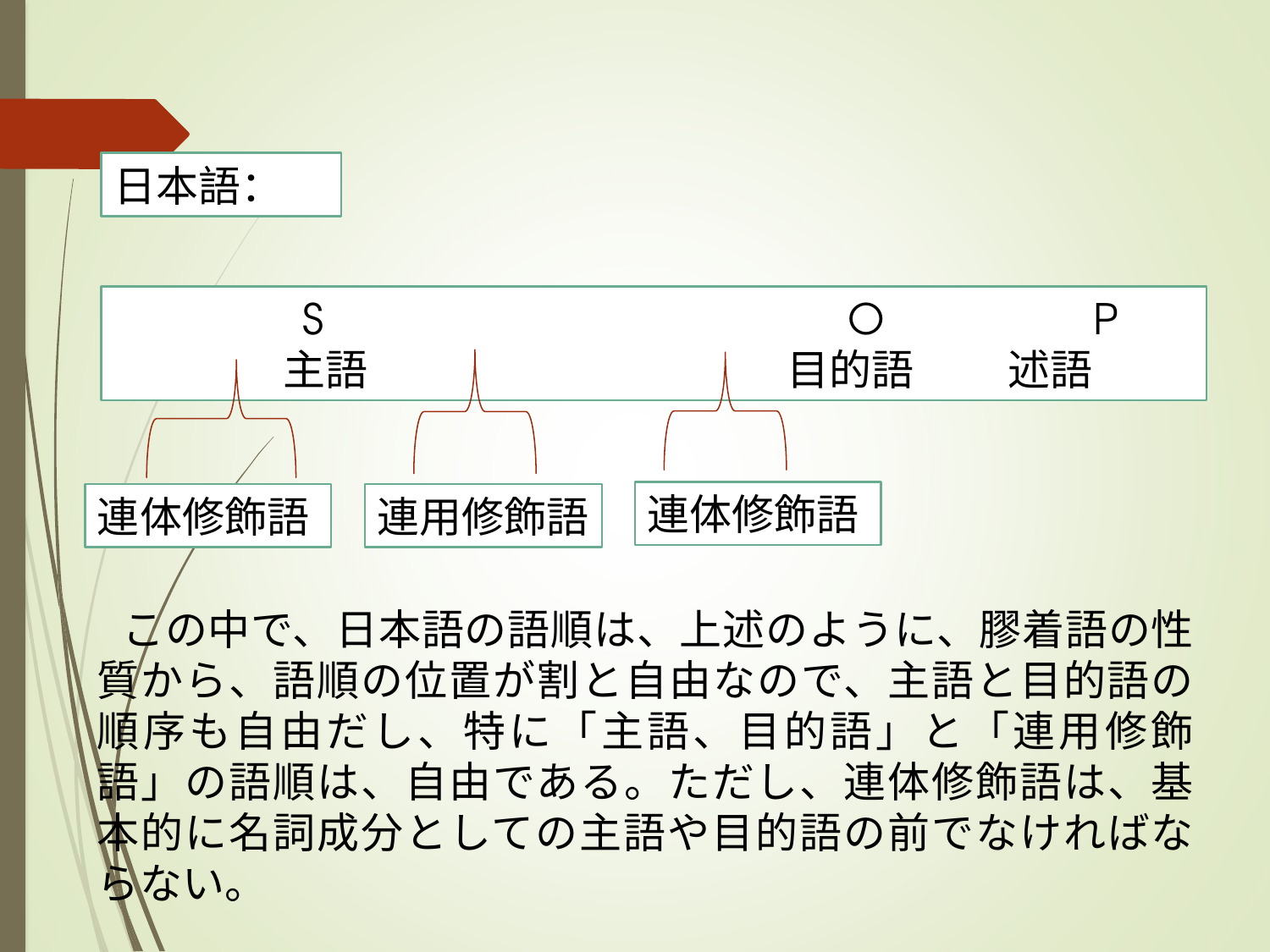

日本語：
　　　　 S　　　　　　　　    　　　O　　 　　 P
　　　　主語　　　　　　    　　　目的語　　 述語

連体修飾語
連用修飾語
連体修飾語
この中で、日本語の語順は、上述のように、膠着語の性質から、語順の位置が割と自由なので、主語と目的語の順序も自由だし、特に「主語、目的語」と「連用修飾語」の語順は、自由である。ただし、連体修飾語は、基本的に名詞成分としての主語や目的語の前でなければならない。